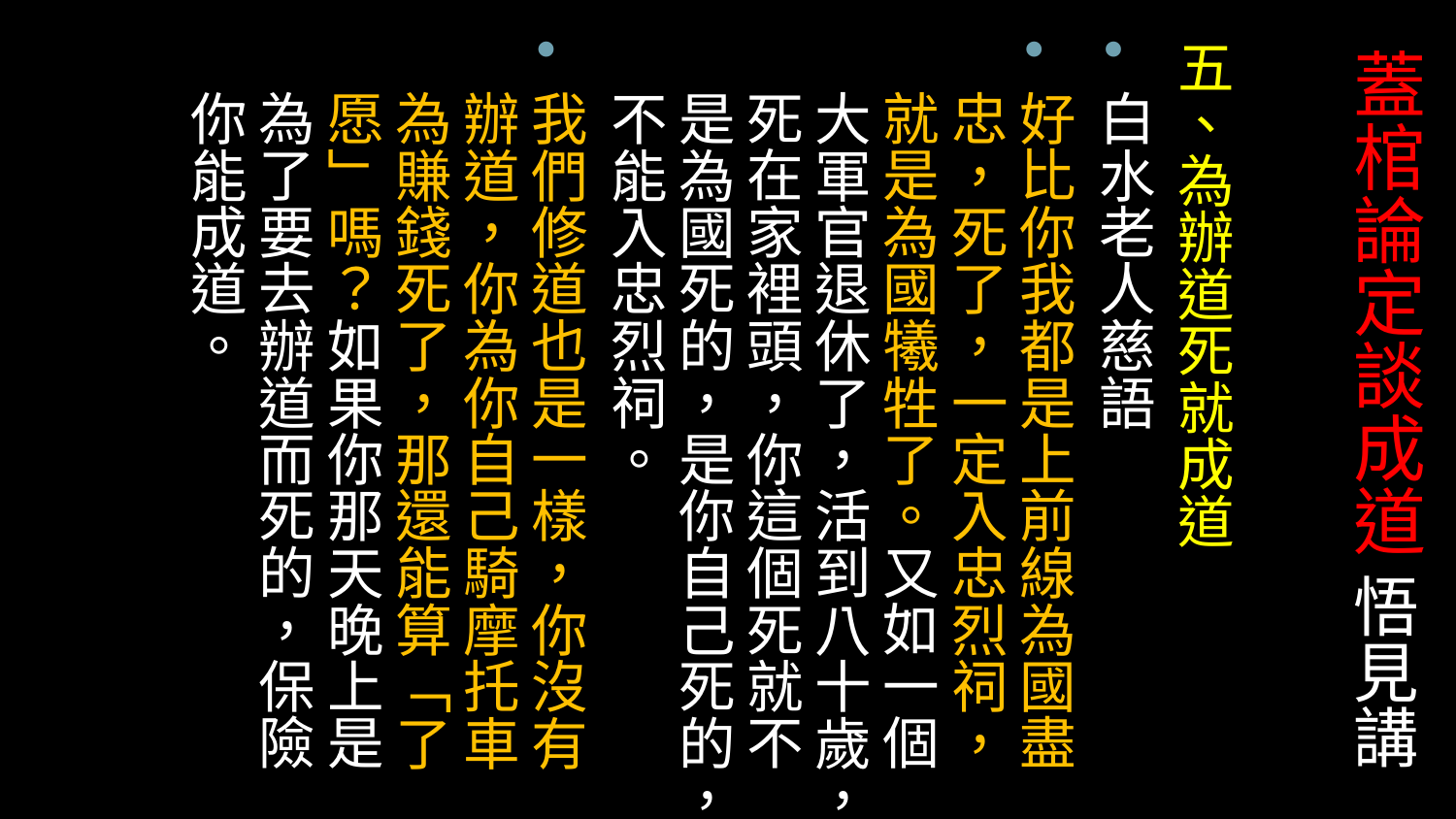

五、為辦道死就成道
白水老人慈語
好比你我都是上前線為國盡忠，死了，一定入忠烈祠，就是為國犧牲了。又如一個大軍官退休了，活到八十歲，死在家裡頭，你這個死就不是為國死的，是你自己死的，不能入忠烈祠。
我們修道也是一樣，你沒有辦道，你為你自己騎摩托車為賺錢死了，那還能算「了愿」嗎？如果你那天晚上是為了要去辦道而死的，保險你能成道。

# 蓋棺論定談成道 悟見講